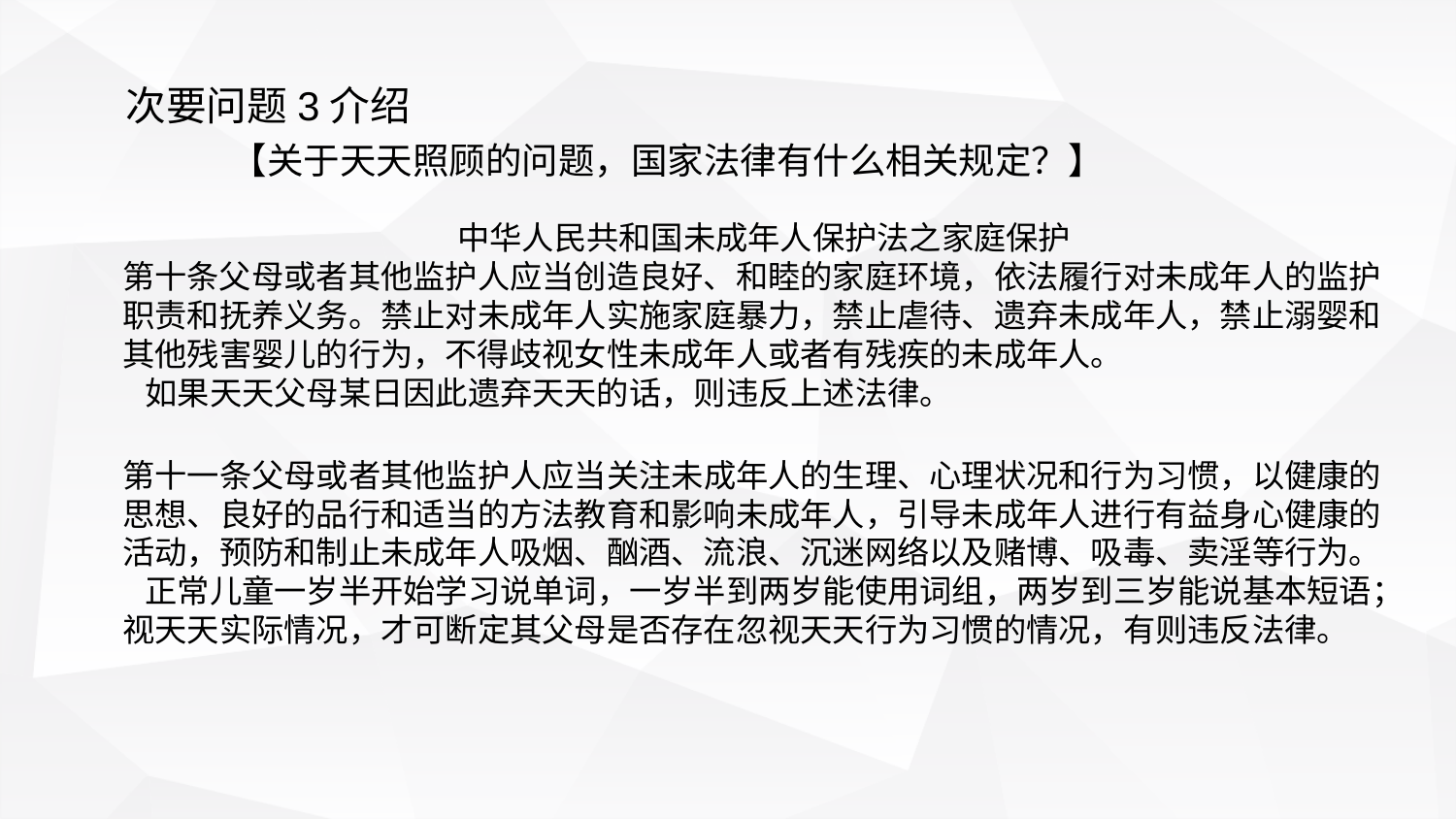

次要问题3介绍
【关于天天照顾的问题，国家法律有什么相关规定？】
中华人民共和国未成年人保护法之家庭保护
第十条父母或者其他监护人应当创造良好、和睦的家庭环境，依法履行对未成年人的监护职责和抚养义务。禁止对未成年人实施家庭暴力，禁止虐待、遗弃未成年人，禁止溺婴和其他残害婴儿的行为，不得歧视女性未成年人或者有残疾的未成年人。
  如果天天父母某日因此遗弃天天的话，则违反上述法律。

第十一条父母或者其他监护人应当关注未成年人的生理、心理状况和行为习惯，以健康的思想、良好的品行和适当的方法教育和影响未成年人，引导未成年人进行有益身心健康的活动，预防和制止未成年人吸烟、酗酒、流浪、沉迷网络以及赌博、吸毒、卖淫等行为。
  正常儿童一岁半开始学习说单词，一岁半到两岁能使用词组，两岁到三岁能说基本短语；视天天实际情况，才可断定其父母是否存在忽视天天行为习惯的情况，有则违反法律。